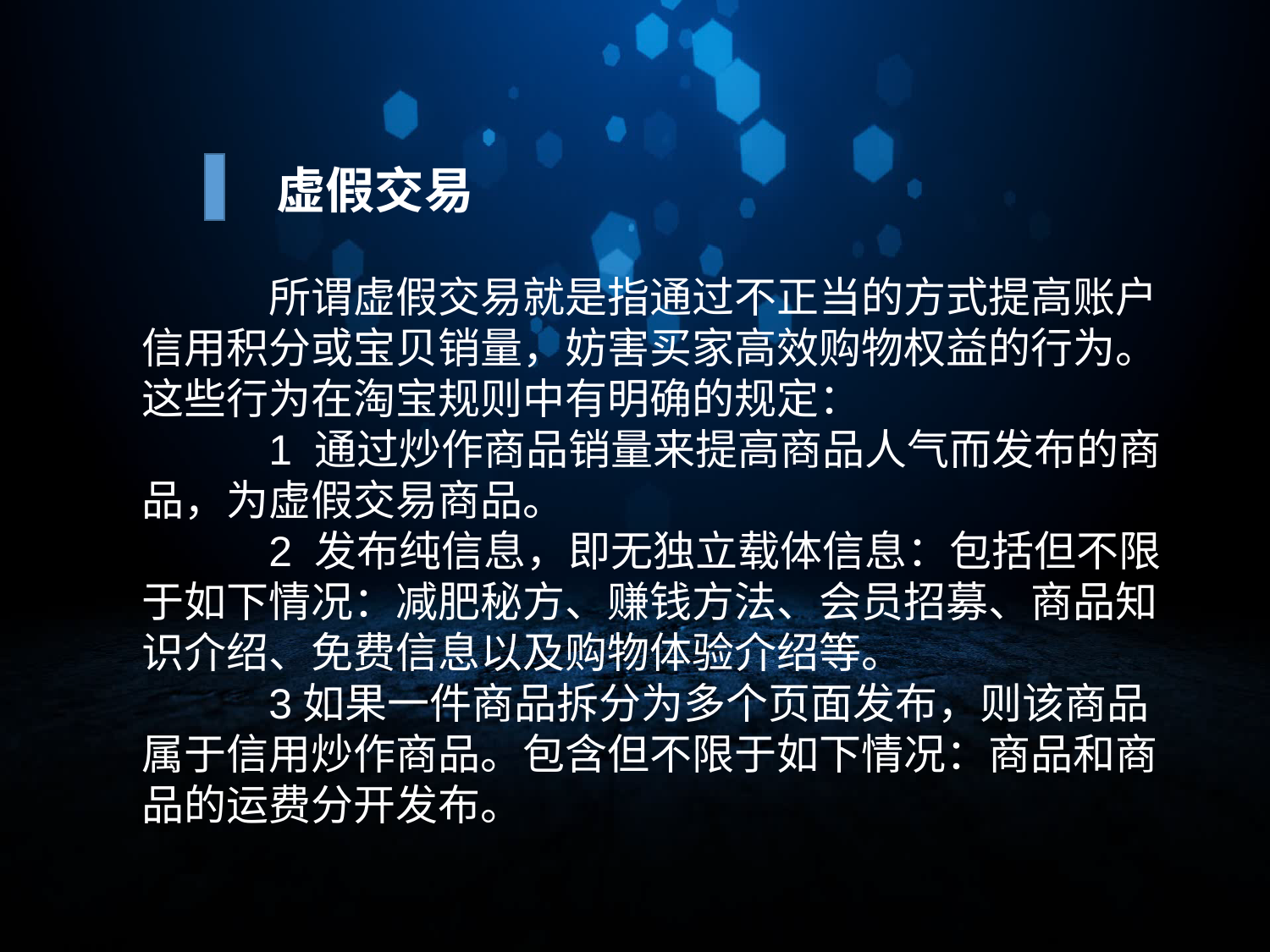

虚假交易

	所谓虚假交易就是指通过不正当的方式提高账户信用积分或宝贝销量，妨害买家高效购物权益的行为。这些行为在淘宝规则中有明确的规定：
	1 通过炒作商品销量来提高商品人气而发布的商品，为虚假交易商品。
	2 发布纯信息，即无独立载体信息：包括但不限于如下情况：减肥秘方、赚钱方法、会员招募、商品知识介绍、免费信息以及购物体验介绍等。
	3如果一件商品拆分为多个页面发布，则该商品属于信用炒作商品。包含但不限于如下情况：商品和商品的运费分开发布。